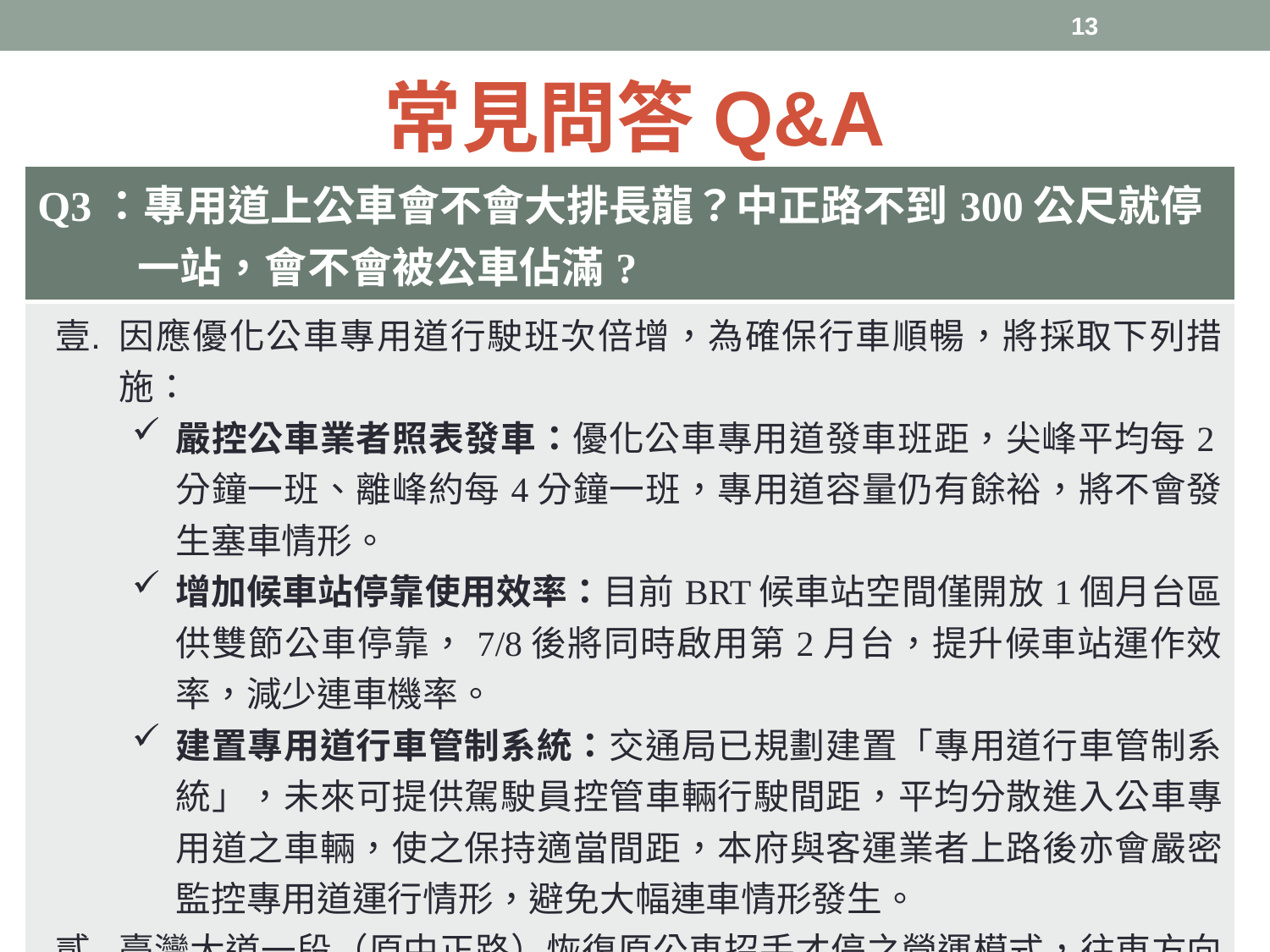

13
# 常見問答Q&A
| Q3：專用道上公車會不會大排長龍？中正路不到300公尺就停一站，會不會被公車佔滿? |
| --- |
| 因應優化公車專用道行駛班次倍增，為確保行車順暢，將採取下列措施： 嚴控公車業者照表發車：優化公車專用道發車班距，尖峰平均每2分鐘一班、離峰約每4分鐘一班，專用道容量仍有餘裕，將不會發生塞車情形。 增加候車站停靠使用效率：目前BRT候車站空間僅開放1個月台區供雙節公車停靠，7/8後將同時啟用第2月台，提升候車站運作效率，減少連車機率。 建置專用道行車管制系統：交通局已規劃建置「專用道行車管制系統」，未來可提供駕駛員控管車輛行駛間距，平均分散進入公車專用道之車輛，使之保持適當間距，本府與客運業者上路後亦會嚴密監控專用道運行情形，避免大幅連車情形發生。 臺灣大道一段（原中正路）恢復原公車招手才停之營運模式，往東方向並配套管控由專用道進入臺灣大道一段之公車數量，並檢討適度延長沿線各站停靠區長度，可同時停靠2～3台公車，以維持交通順暢。 |